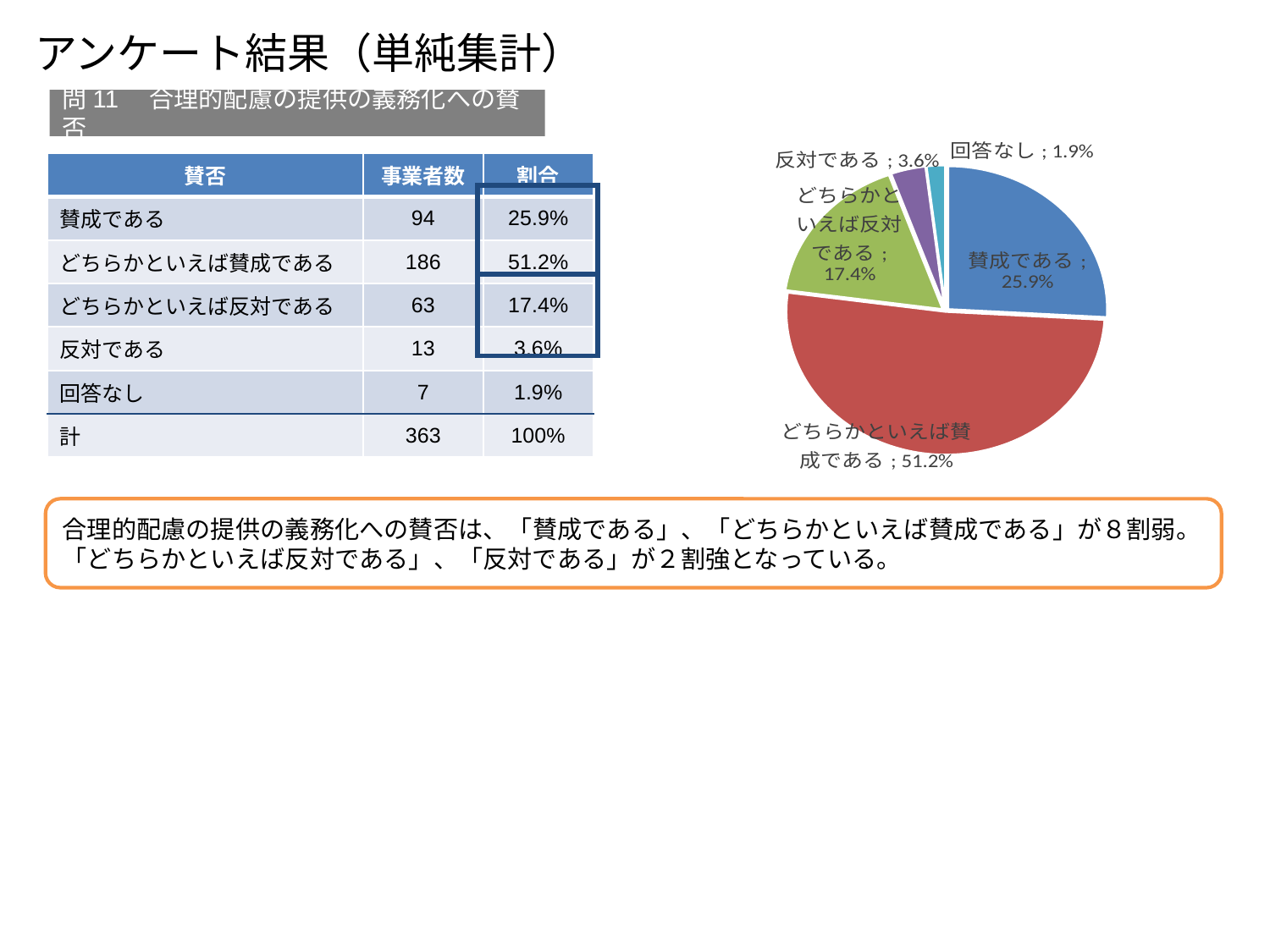

アンケート結果（単純集計）

問11　合理的配慮の提供の義務化への賛否

### Chart

| Category | 割合 |
|---|---|
| 賛成である | 0.25895316804407714 |
| どちらかといえば賛成である | 0.512396694214876 |
| どちらかといえば反対である | 0.17355371900826447 |
| 反対である | 0.03581267217630854 |
| 回答なし | 0.01928374655647383 |
| 賛否 | 事業者数 | 割合 |
| --- | --- | --- |
| 賛成である | 94 | 25.9% |
| どちらかといえば賛成である | 186 | 51.2% |
| どちらかといえば反対である | 63 | 17.4% |
| 反対である | 13 | 3.6% |
| 回答なし | 7 | 1.9% |
| 計 | 363 | 100% |
|  |
| --- |
|  |
| --- |
合理的配慮の提供の義務化への賛否は、「賛成である」、「どちらかといえば賛成である」が８割弱。
「どちらかといえば反対である」、「反対である」が２割強となっている。